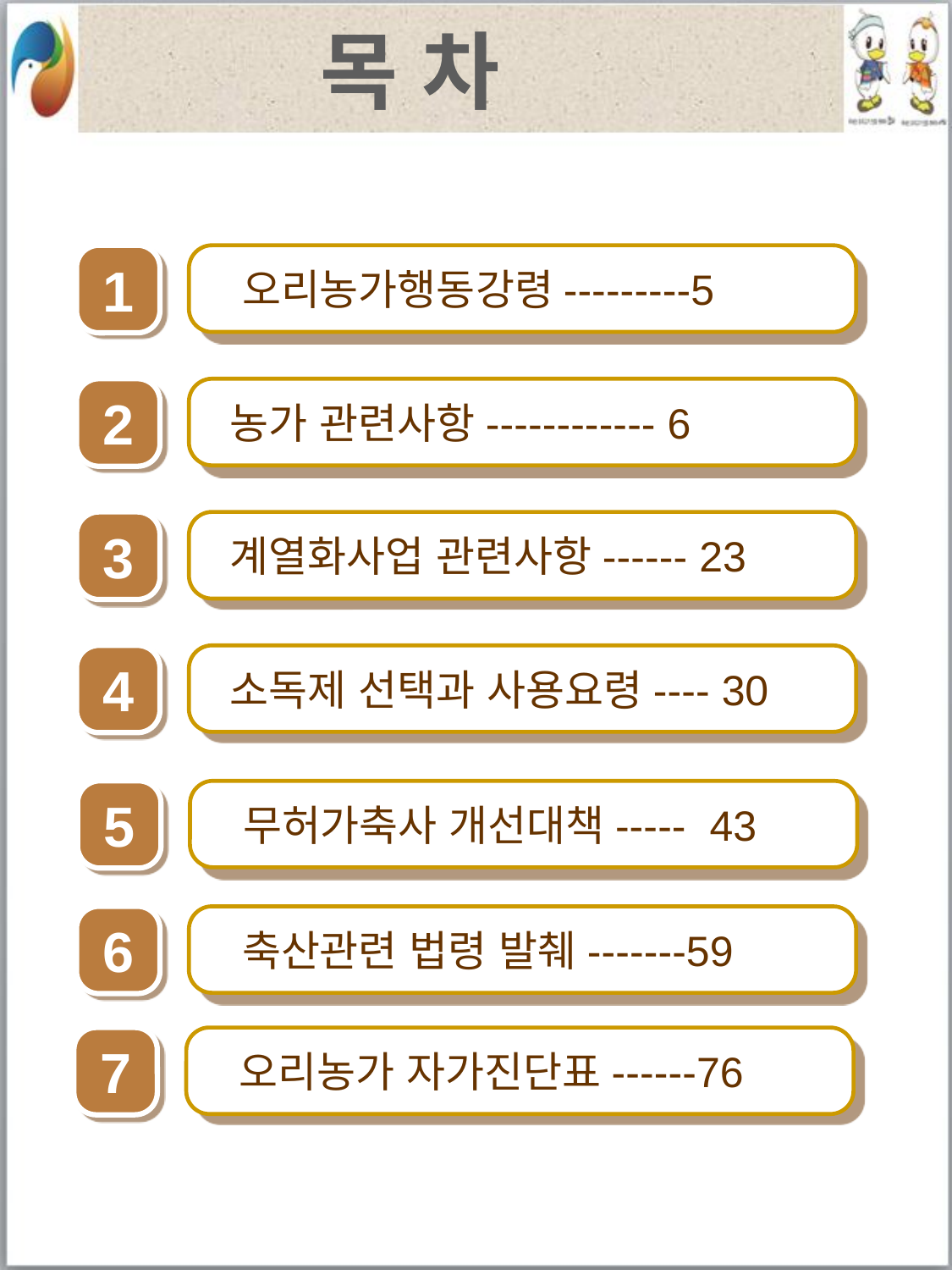

목 차
  오리농가행동강령---------5
1
2
 농가 관련사항------------ 6
3
 계열화사업 관련사항------ 23
4
 소독제 선택과 사용요령---- 30
5
  무허가축사 개선대책-----  43
6
  축산관련 법령 발췌-------59
7
  오리농가 자가진단표------76